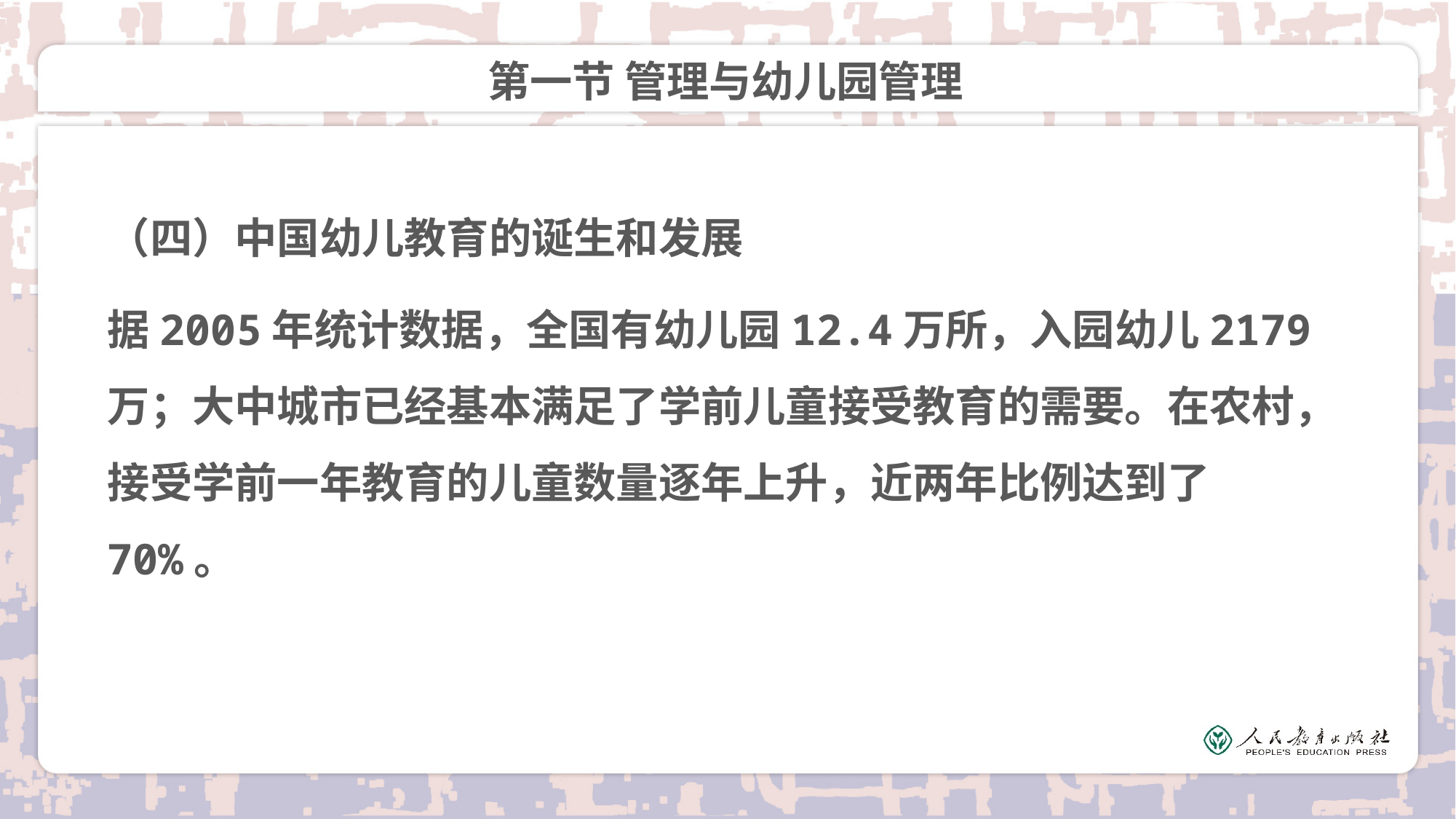

# 第一节 管理与幼儿园管理
（四）中国幼儿教育的诞生和发展
据2005年统计数据，全国有幼儿园12.4万所，入园幼儿2179万；大中城市已经基本满足了学前儿童接受教育的需要。在农村，接受学前一年教育的儿童数量逐年上升，近两年比例达到了70%。